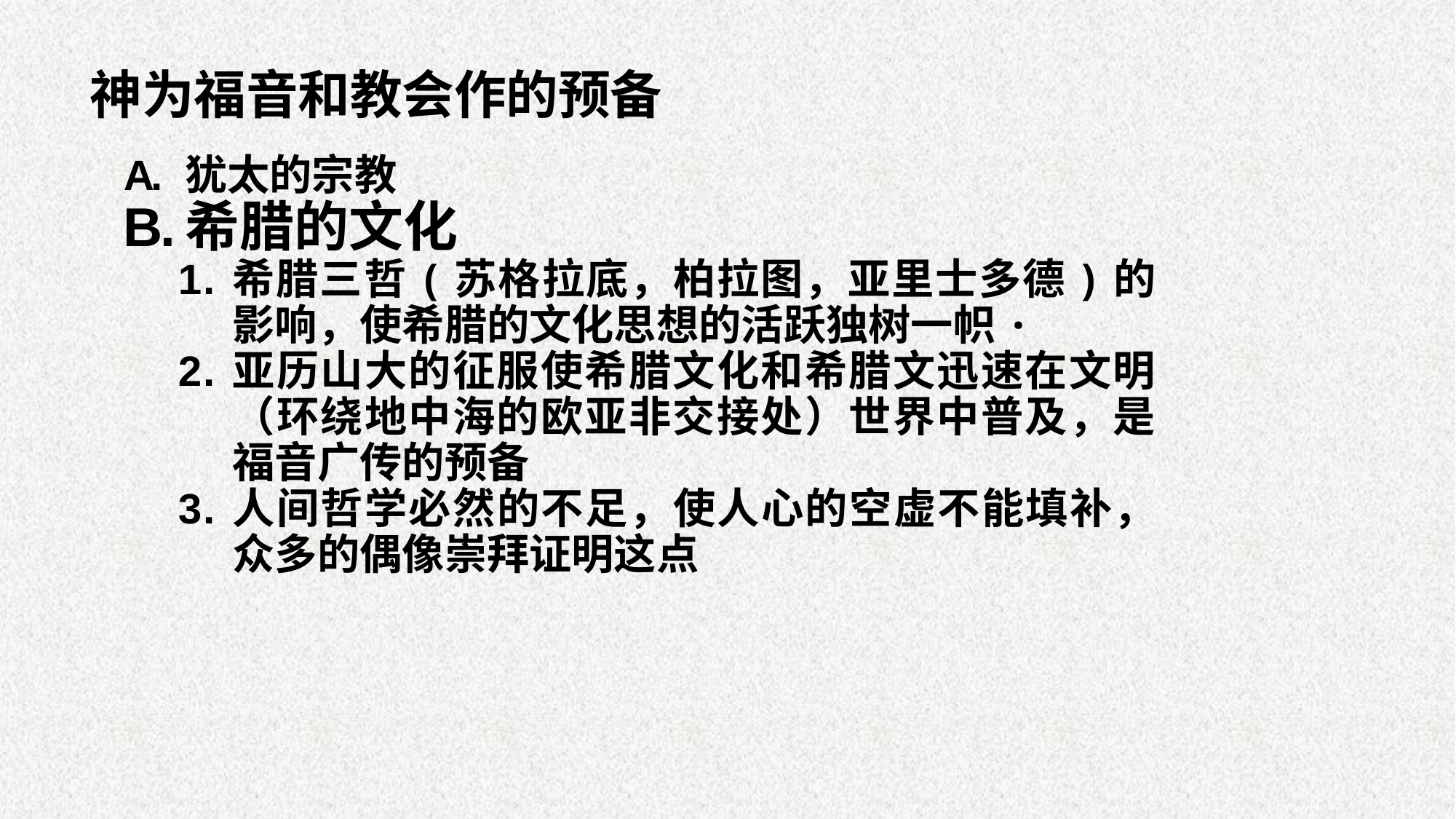

神为福音和教会作的预备
犹太的宗教
希腊的文化
希腊三哲(苏格拉底，柏拉图，亚里士多德)的影响，使希腊的文化思想的活跃独树一帜·
亚历山大的征服使希腊文化和希腊文迅速在文明（环绕地中海的欧亚非交接处）世界中普及，是福音广传的预备
人间哲学必然的不足，使人心的空虚不能填补，众多的偶像崇拜证明这点